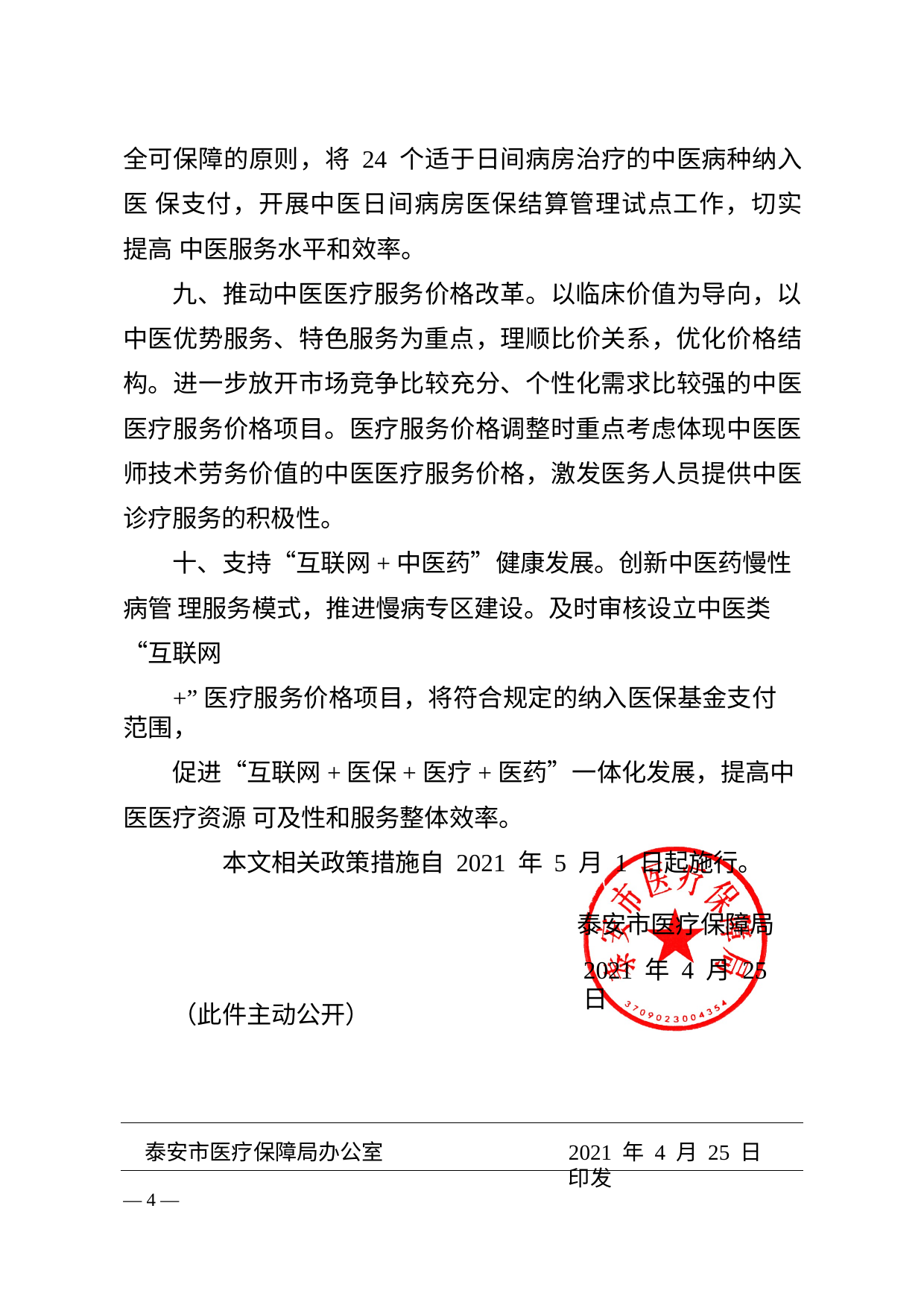

全可保障的原则，将 24 个适于日间病房治疗的中医病种纳入医 保支付，开展中医日间病房医保结算管理试点工作，切实提高 中医服务水平和效率。
九、推动中医医疗服务价格改革。以临床价值为导向，以 中医优势服务、特色服务为重点，理顺比价关系，优化价格结 构。进一步放开市场竞争比较充分、个性化需求比较强的中医 医疗服务价格项目。医疗服务价格调整时重点考虑体现中医医 师技术劳务价值的中医医疗服务价格，激发医务人员提供中医 诊疗服务的积极性。
十、支持“互联网+中医药”健康发展。创新中医药慢性病管 理服务模式，推进慢病专区建设。及时审核设立中医类“互联网
+”医疗服务价格项目，将符合规定的纳入医保基金支付范围，
促进“互联网+医保+医疗+医药”一体化发展，提高中医医疗资源 可及性和服务整体效率。
本文相关政策措施自 2021 年 5 月 1 日起施行。

泰安市医疗保障局
2021 年 4 月 25 日
（此件主动公开）

泰安市医疗保障局办公室
2021 年 4 月 25 日印发

— 4 —